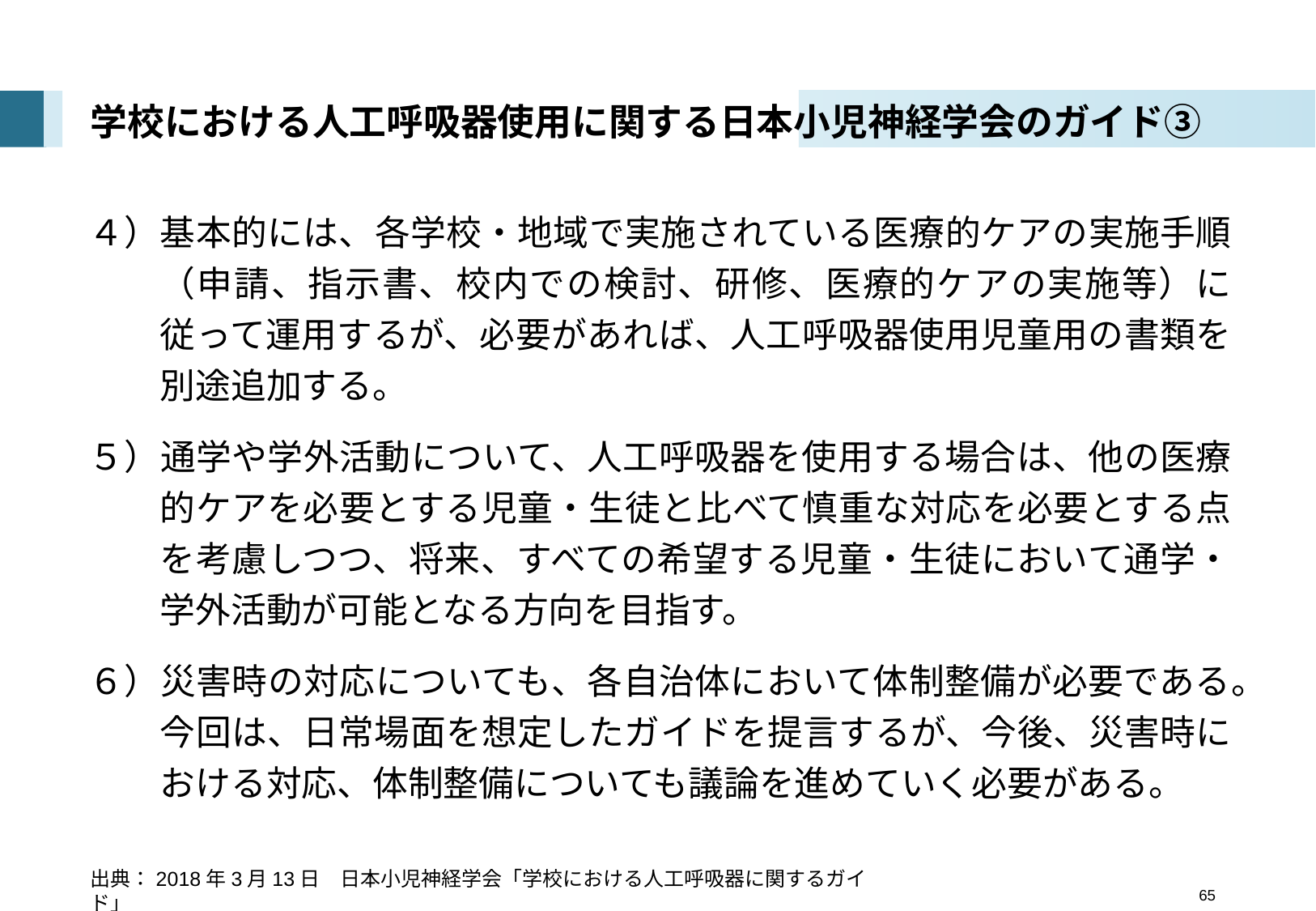

# 学校における人工呼吸器使用に関する日本小児神経学会のガイド③
４）基本的には、各学校・地域で実施されている医療的ケアの実施手順（申請、指示書、校内での検討、研修、医療的ケアの実施等）に従って運用するが、必要があれば、人工呼吸器使用児童用の書類を別途追加する。
５）通学や学外活動について、人工呼吸器を使用する場合は、他の医療的ケアを必要とする児童・生徒と比べて慎重な対応を必要とする点を考慮しつつ、将来、すべての希望する児童・生徒において通学・学外活動が可能となる方向を目指す。
６）災害時の対応についても、各自治体において体制整備が必要である。今回は、日常場面を想定したガイドを提言するが、今後、災害時における対応、体制整備についても議論を進めていく必要がある。
出典：2018年3月13日　日本小児神経学会「学校における人工呼吸器に関するガイド」
　　　　　　　　　　　　　　　　 65